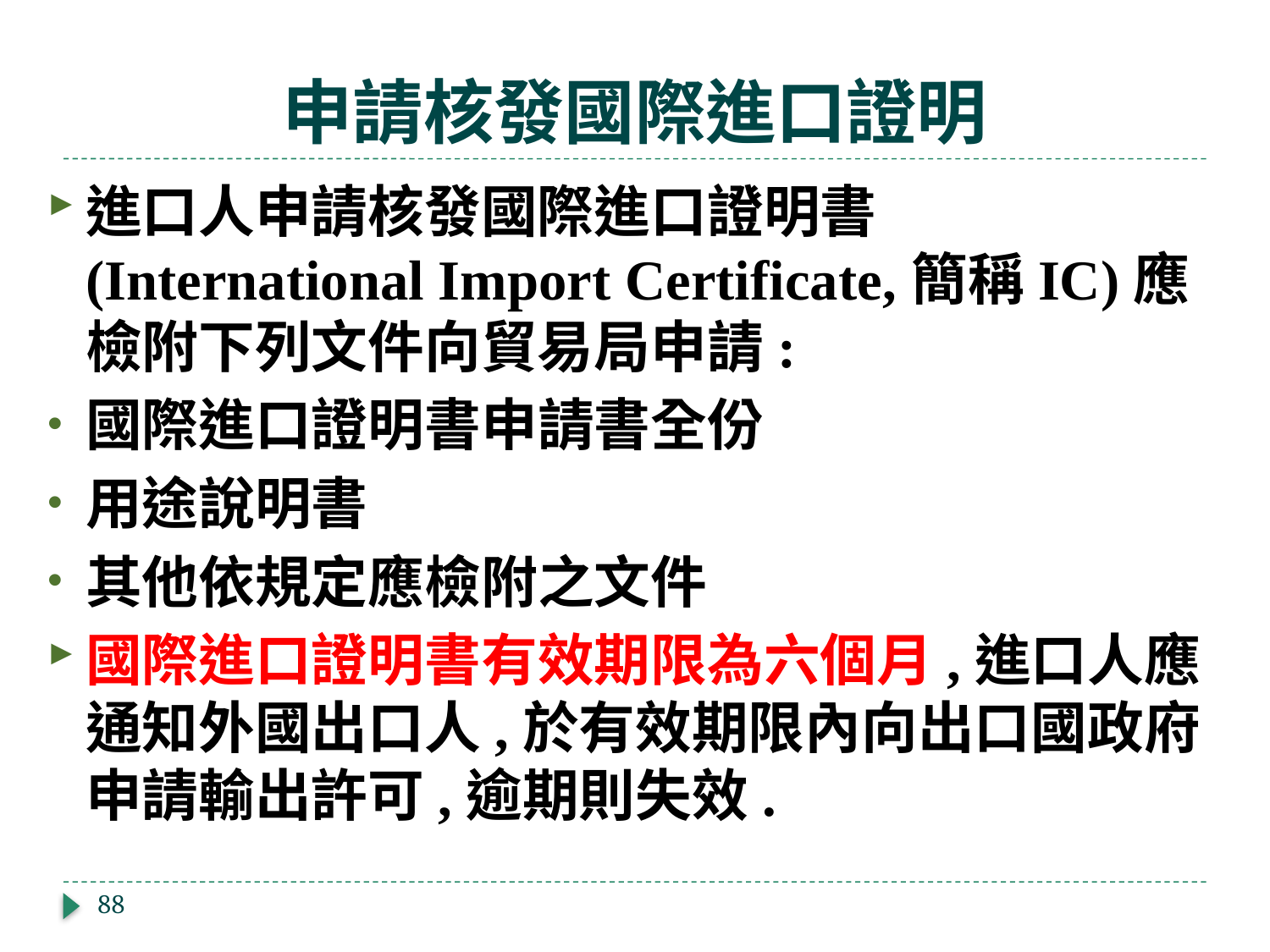

# 申請核發國際進口證明
進口人申請核發國際進口證明書(International Import Certificate,簡稱IC)應檢附下列文件向貿易局申請:
國際進口證明書申請書全份
用途說明書
其他依規定應檢附之文件
國際進口證明書有效期限為六個月,進口人應通知外國出口人,於有效期限內向出口國政府申請輸出許可,逾期則失效.
88